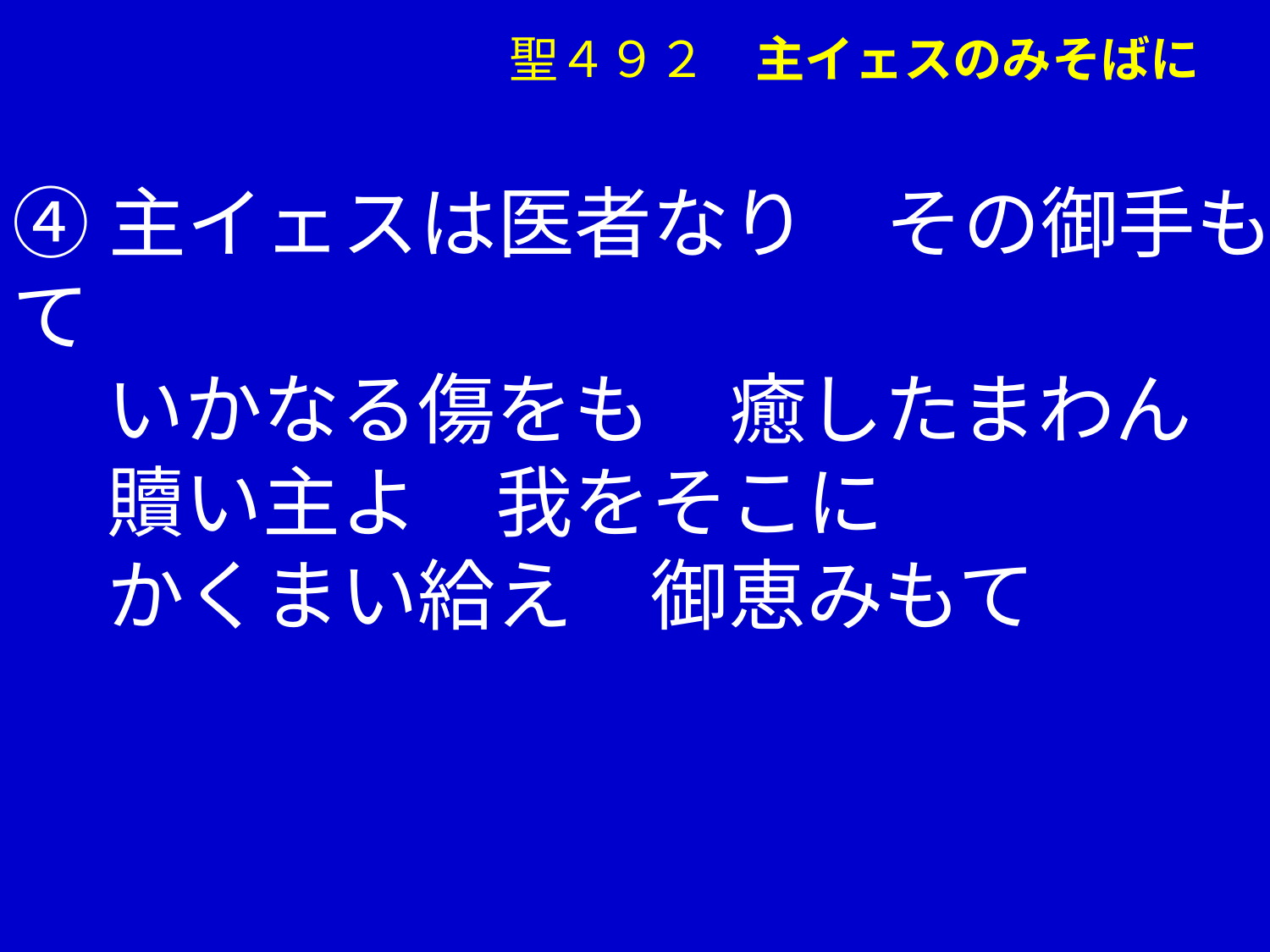

聖４９２　主イェスのみそばに
④主イェスは医者なり　その御手もて
　 いかなる傷をも　癒したまわん
　 贖い主よ　我をそこに
　 かくまい給え　御恵みもて